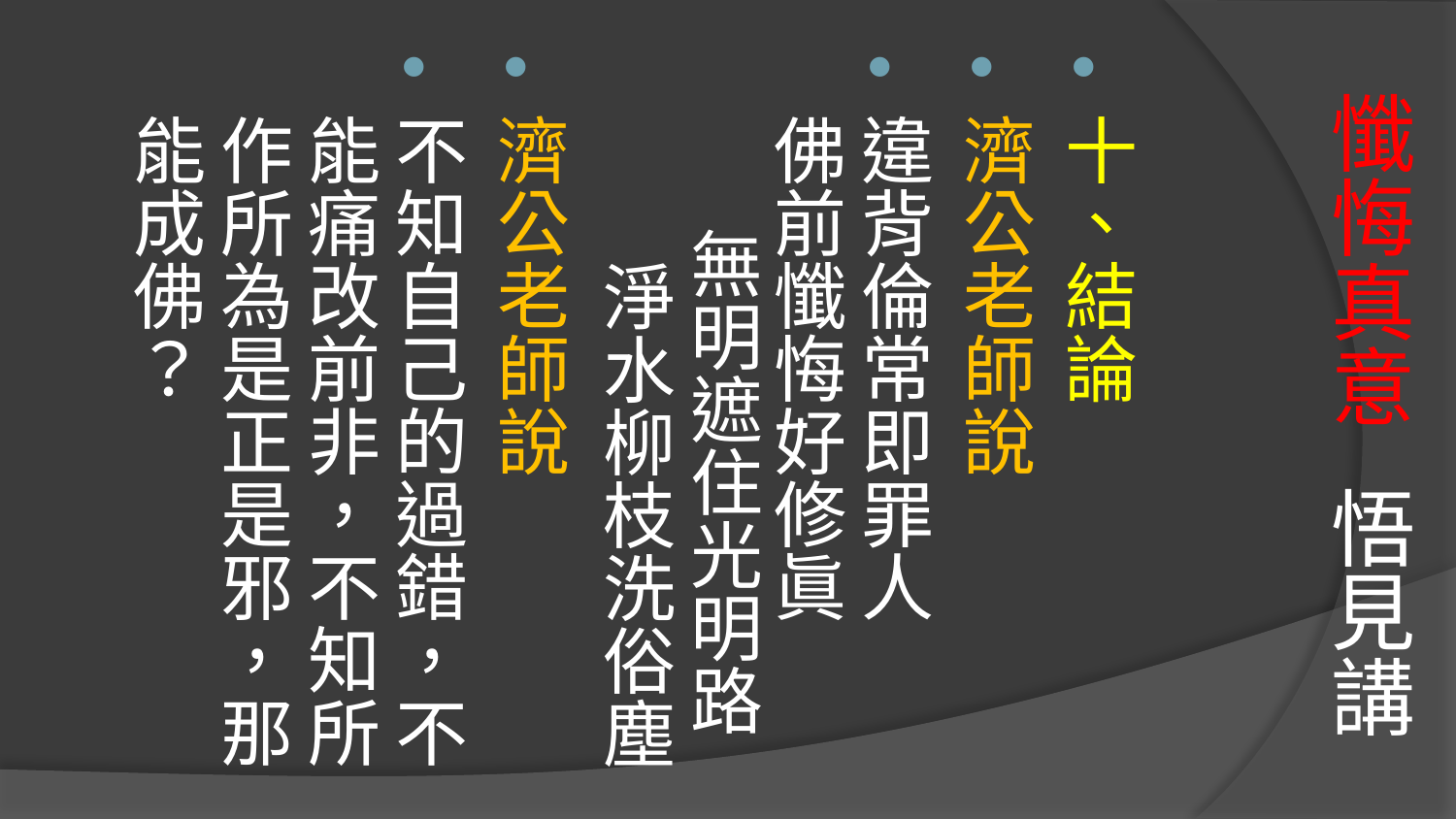

十、結論
濟公老師說
違背倫常即罪人     佛前懺悔好修眞                 無明遮住光明路            淨水柳枝洗俗塵
濟公老師說
不知自己的過錯，不能痛改前非，不知所作所為是正是邪，那能成佛？
# 懺悔真意   悟見講